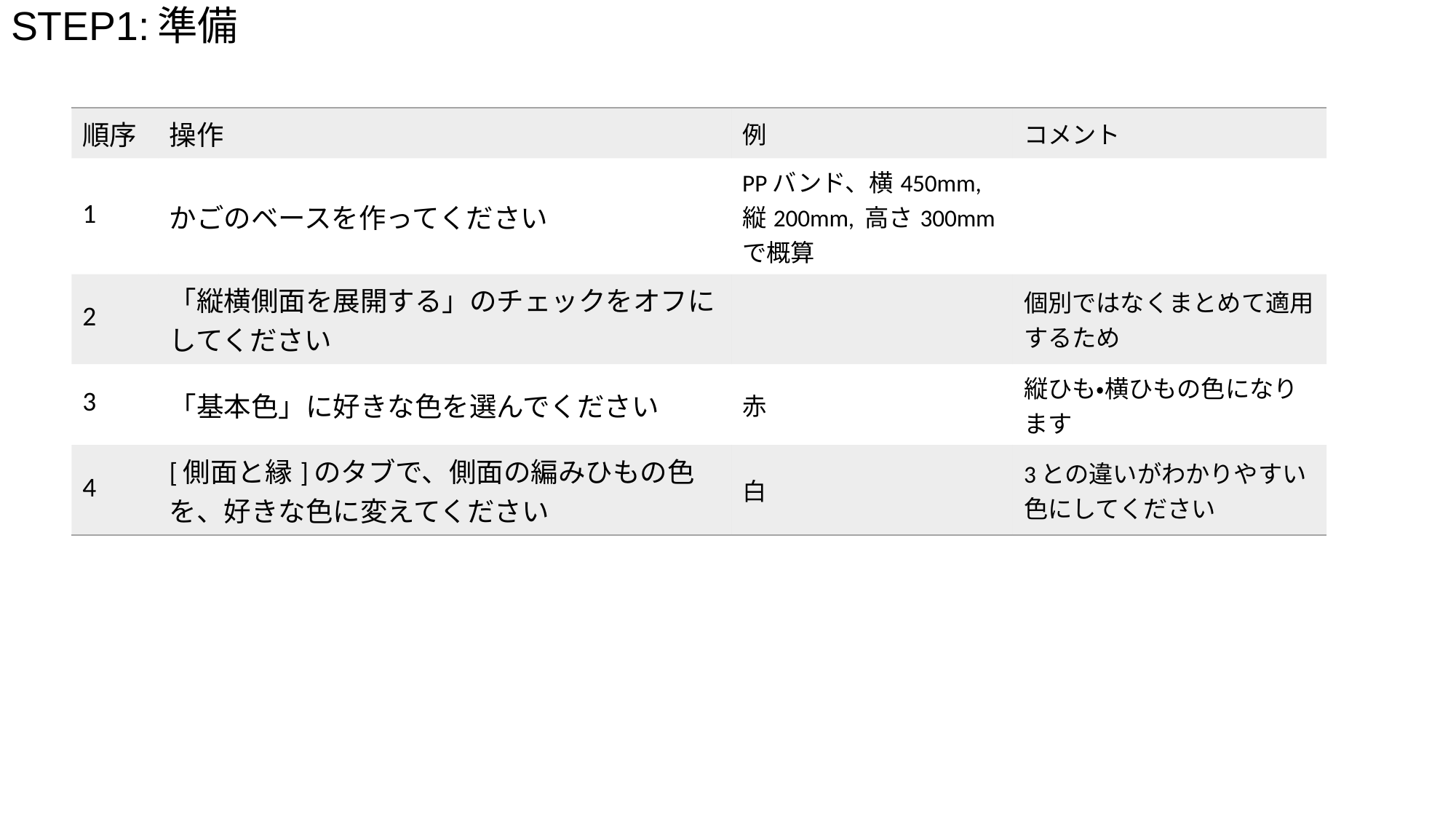

# STEP1:準備
| 順序 | 操作 | 例 | コメント |
| --- | --- | --- | --- |
| 1 | かごのベースを作ってください | PPバンド、横450mm, 縦200mm, 高さ300mm で概算 |  |
| 2 | 「縦横側面を展開する」のチェックをオフにしてください |  | 個別ではなくまとめて適用するため |
| 3 | 「基本色」に好きな色を選んでください | 赤 | 縦ひも・横ひもの色になります |
| 4 | [側面と縁]のタブで、側面の編みひもの色を、好きな色に変えてください | 白 | 3との違いがわかりやすい色にしてください |